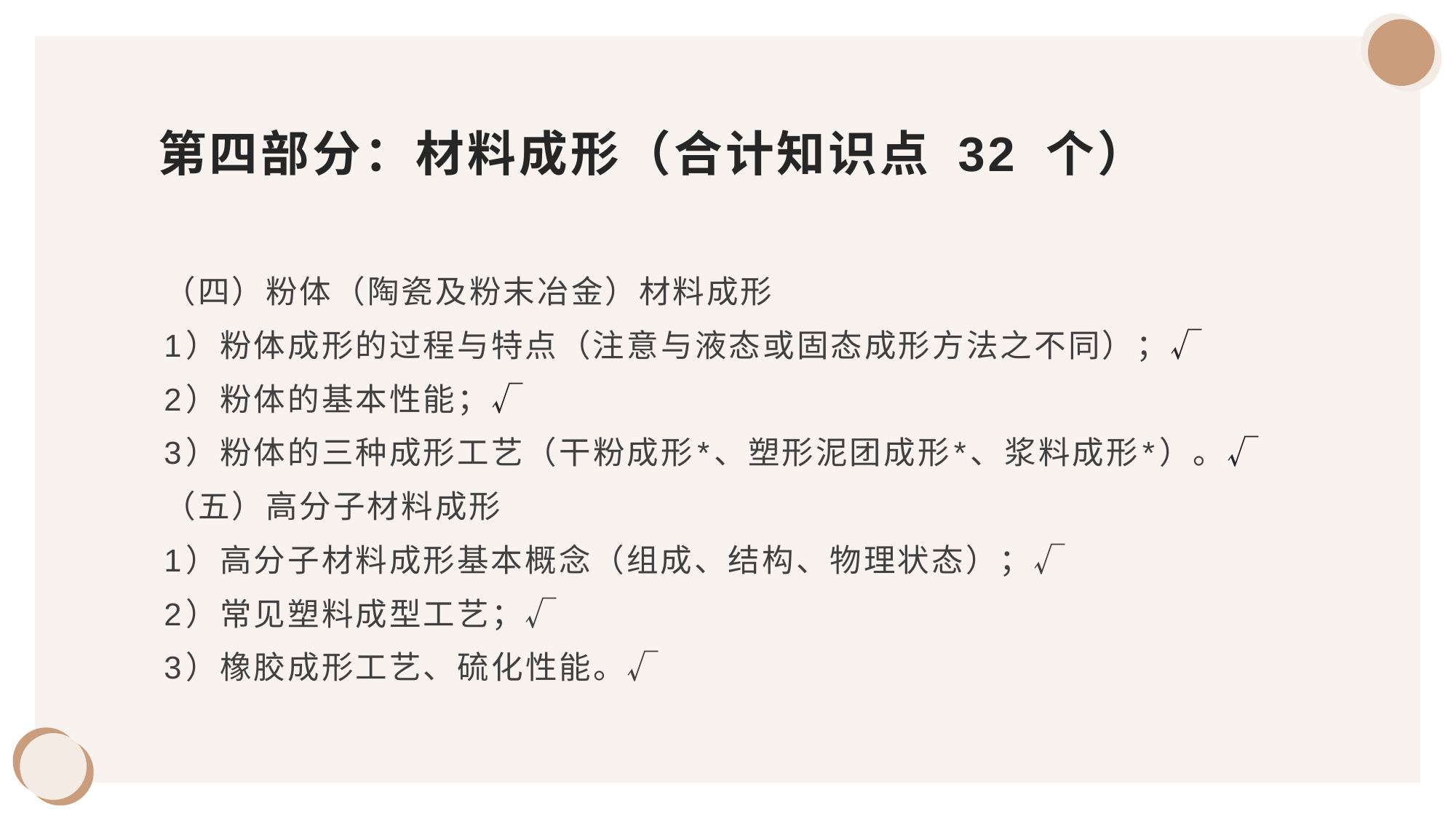

# 第四部分：材料成形（合计知识点 32 个）
（四）粉体（陶瓷及粉末冶金）材料成形
1）粉体成形的过程与特点（注意与液态或固态成形方法之不同）；√
2）粉体的基本性能；√
3）粉体的三种成形工艺（干粉成形*、塑形泥团成形*、浆料成形*）。√
（五）高分子材料成形
1）高分子材料成形基本概念（组成、结构、物理状态）；√
2）常见塑料成型工艺；√
3）橡胶成形工艺、硫化性能。√